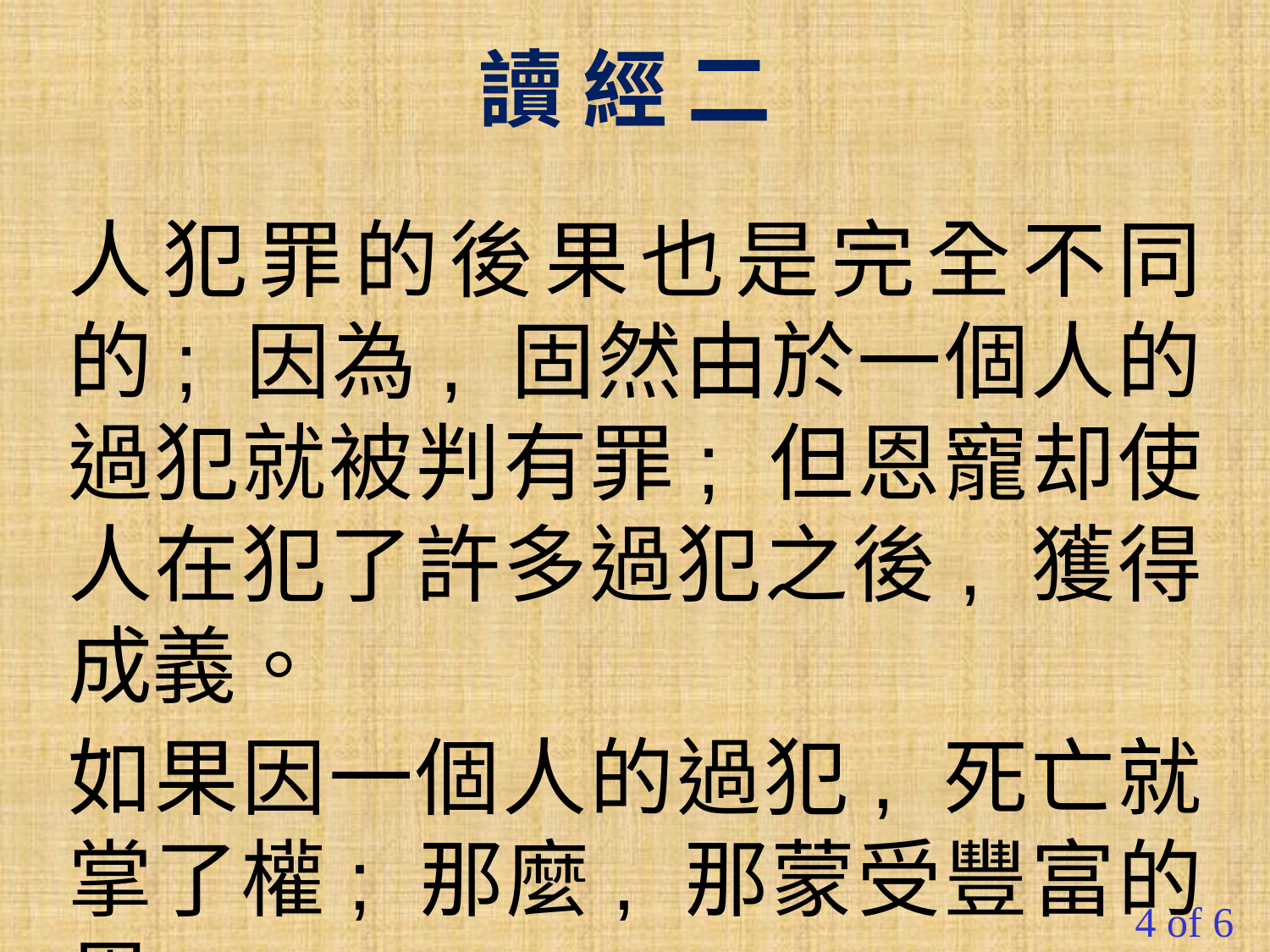

讀 經 二

人犯罪的後果也是完全不同的; 因為, 固然由於一個人的過犯就被判有罪; 但恩寵却使人在犯了許多過犯之後, 獲得成義。
如果因一個人的過犯, 死亡就掌了權; 那麼, 那蒙受豐富的恩
4 of 6